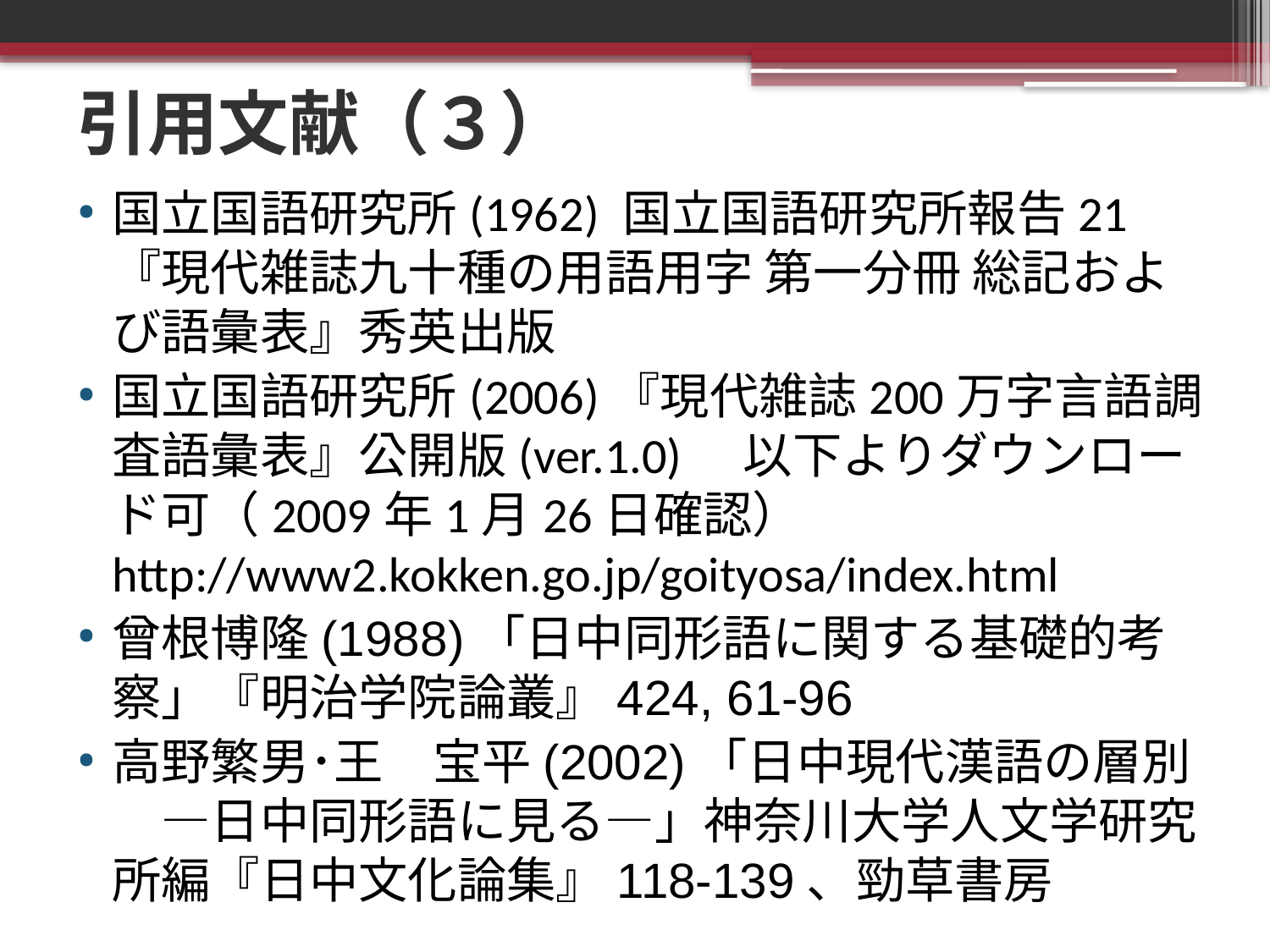

# 引用文献（３）
国立国語研究所(1962) 国立国語研究所報告21『現代雑誌九十種の用語用字 第一分冊 総記および語彙表』秀英出版
国立国語研究所(2006)『現代雑誌200万字言語調査語彙表』公開版(ver.1.0)　以下よりダウンロード可（2009年1月26日確認）　http://www2.kokken.go.jp/goityosa/index.html
曾根博隆(1988)「日中同形語に関する基礎的考察」『明治学院論叢』424, 61-96
高野繁男･王　宝平(2002)「日中現代漢語の層別　―日中同形語に見る―」神奈川大学人文学研究所編『日中文化論集』118-139、勁草書房